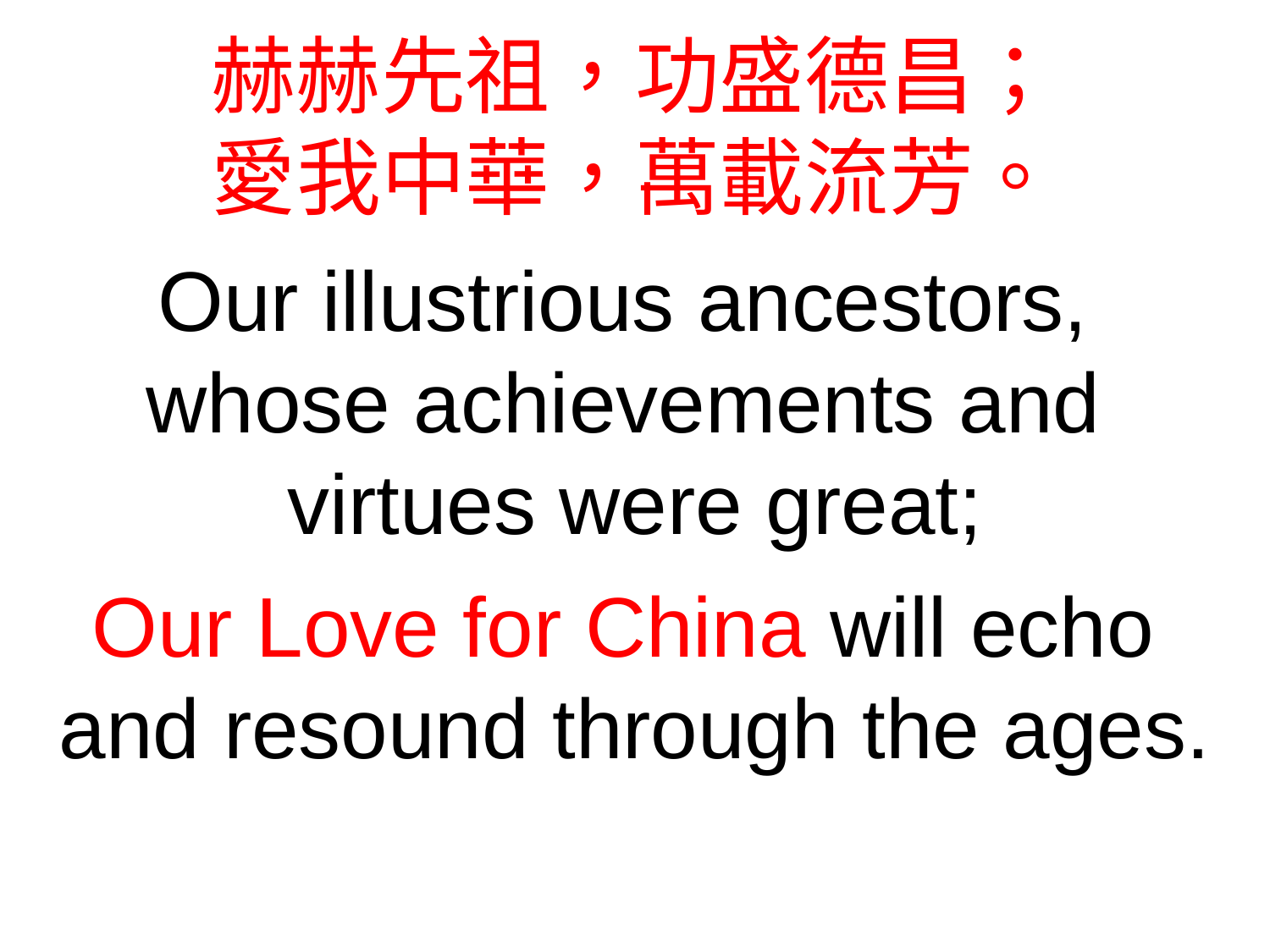

赫赫先祖，功盛德昌；
愛我中華，萬載流芳。
Our illustrious ancestors,
whose achievements and
virtues were great;
Our Love for China will echo
and resound through the ages.